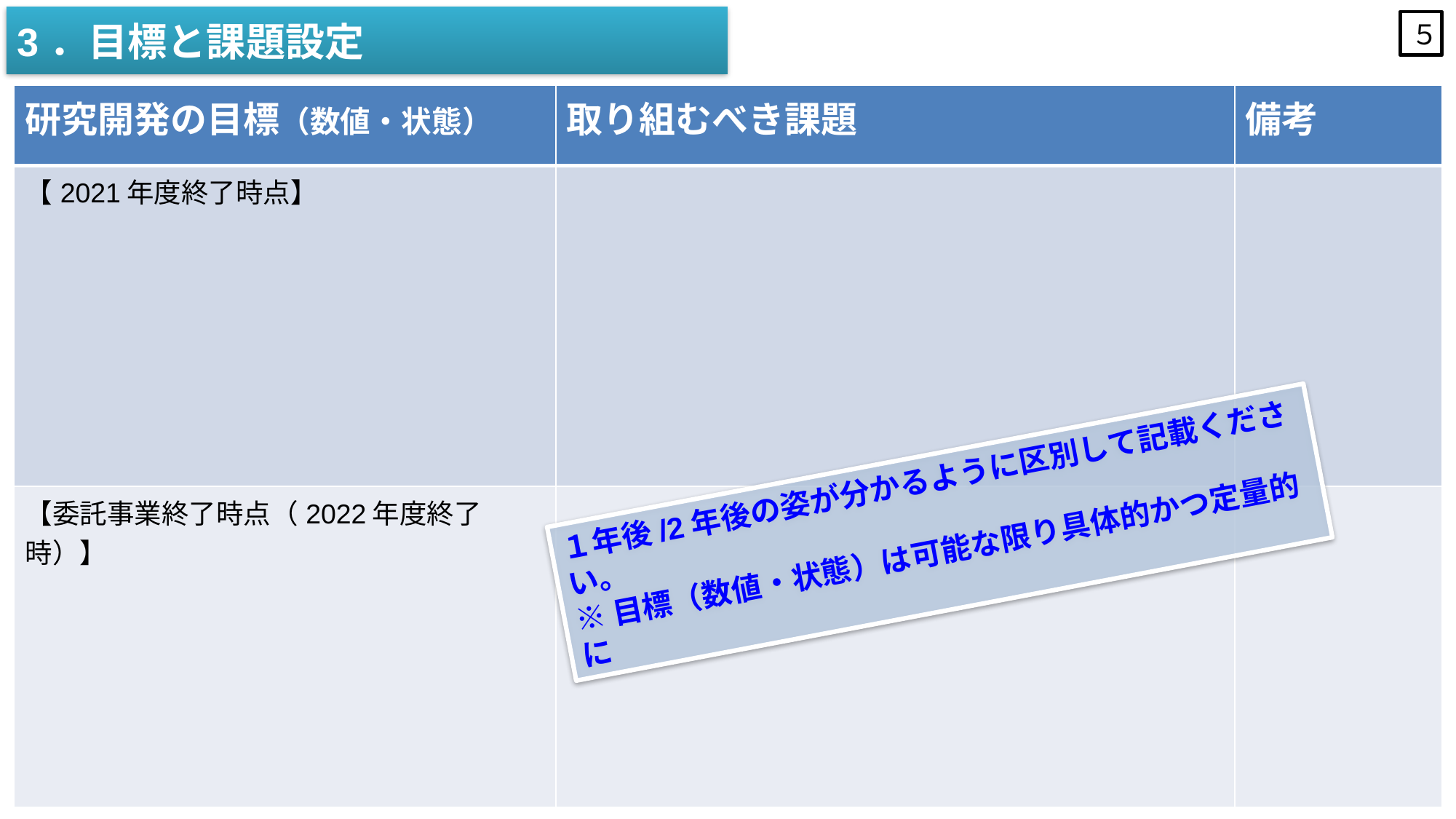

3．目標と課題設定
５
| 研究開発の目標（数値・状態） | 取り組むべき課題 | 備考 |
| --- | --- | --- |
| 【2021年度終了時点】 |  |  |
| 【委託事業終了時点（2022年度終了時）】 |  |  |
１年後/2年後の姿が分かるように区別して記載ください。
※目標（数値・状態）は可能な限り具体的かつ定量的に